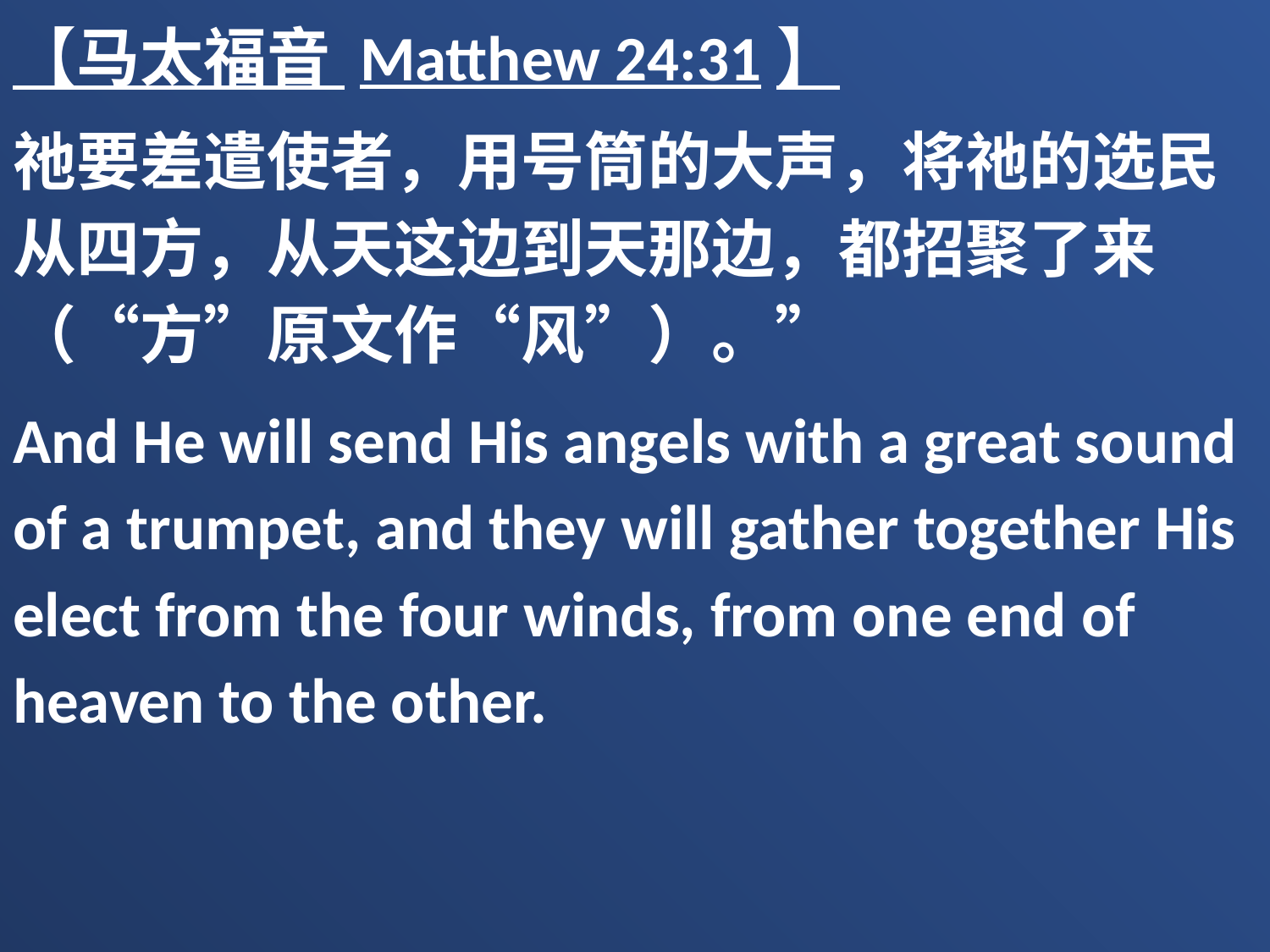

【马太福音 Matthew 24:31】
祂要差遣使者，用号筒的大声，将祂的选民从四方，从天这边到天那边，都招聚了来（“方”原文作“风”）。”
And He will send His angels with a great sound of a trumpet, and they will gather together His elect from the four winds, from one end of heaven to the other.